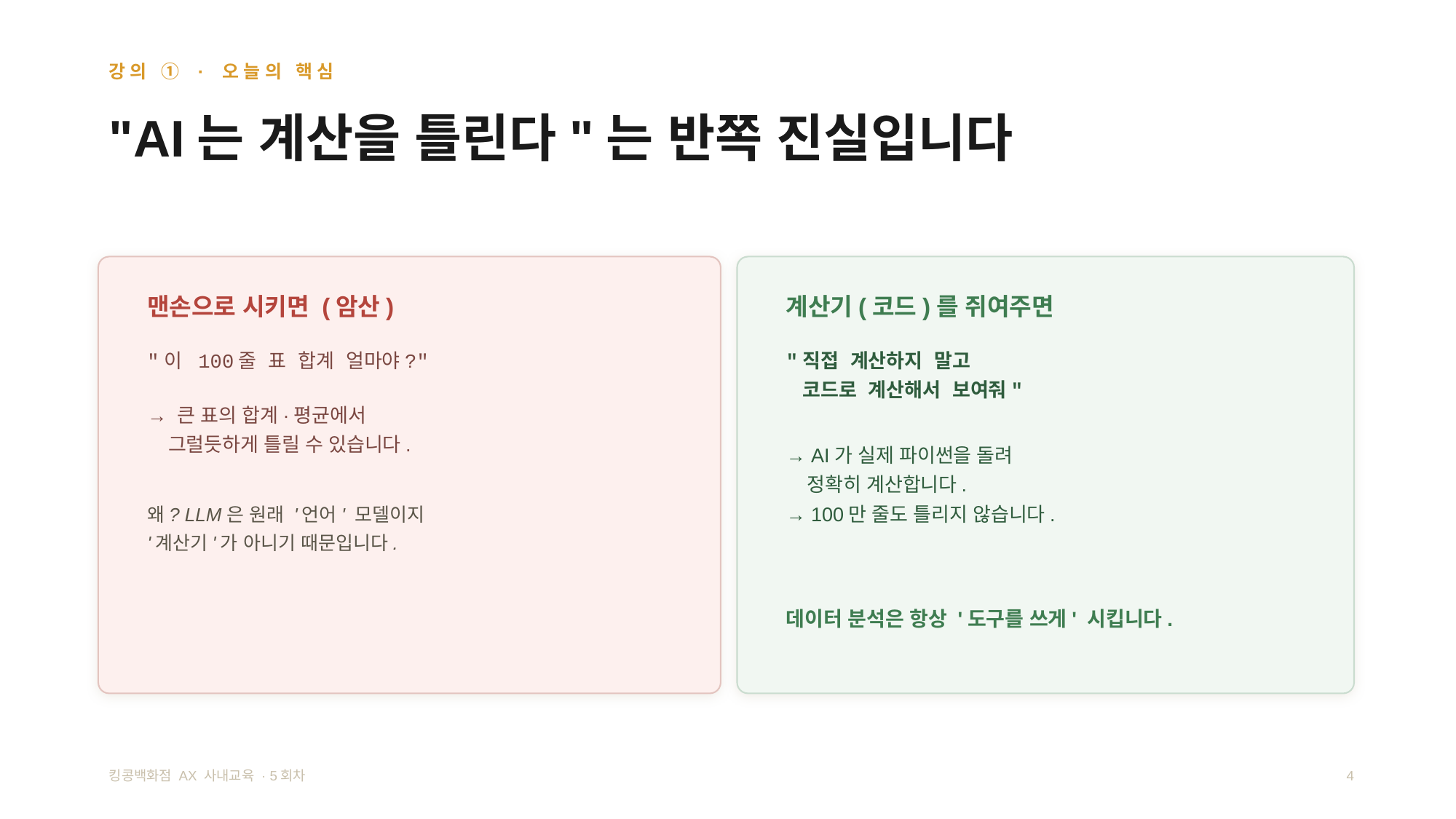

강의 ① · 오늘의 핵심
"AI는 계산을 틀린다"는 반쪽 진실입니다

맨손으로 시키면 (암산)
계산기(코드)를 쥐여주면
"이 100줄 표 합계 얼마야?"
"직접 계산하지 말고
 코드로 계산해서 보여줘"
→ 큰 표의 합계·평균에서
   그럴듯하게 틀릴 수 있습니다.
→ AI가 실제 파이썬을 돌려
   정확히 계산합니다.
→ 100만 줄도 틀리지 않습니다.
왜? LLM은 원래 '언어' 모델이지
'계산기'가 아니기 때문입니다.
데이터 분석은 항상 '도구를 쓰게' 시킵니다.
킹콩백화점 AX 사내교육 · 5회차
4